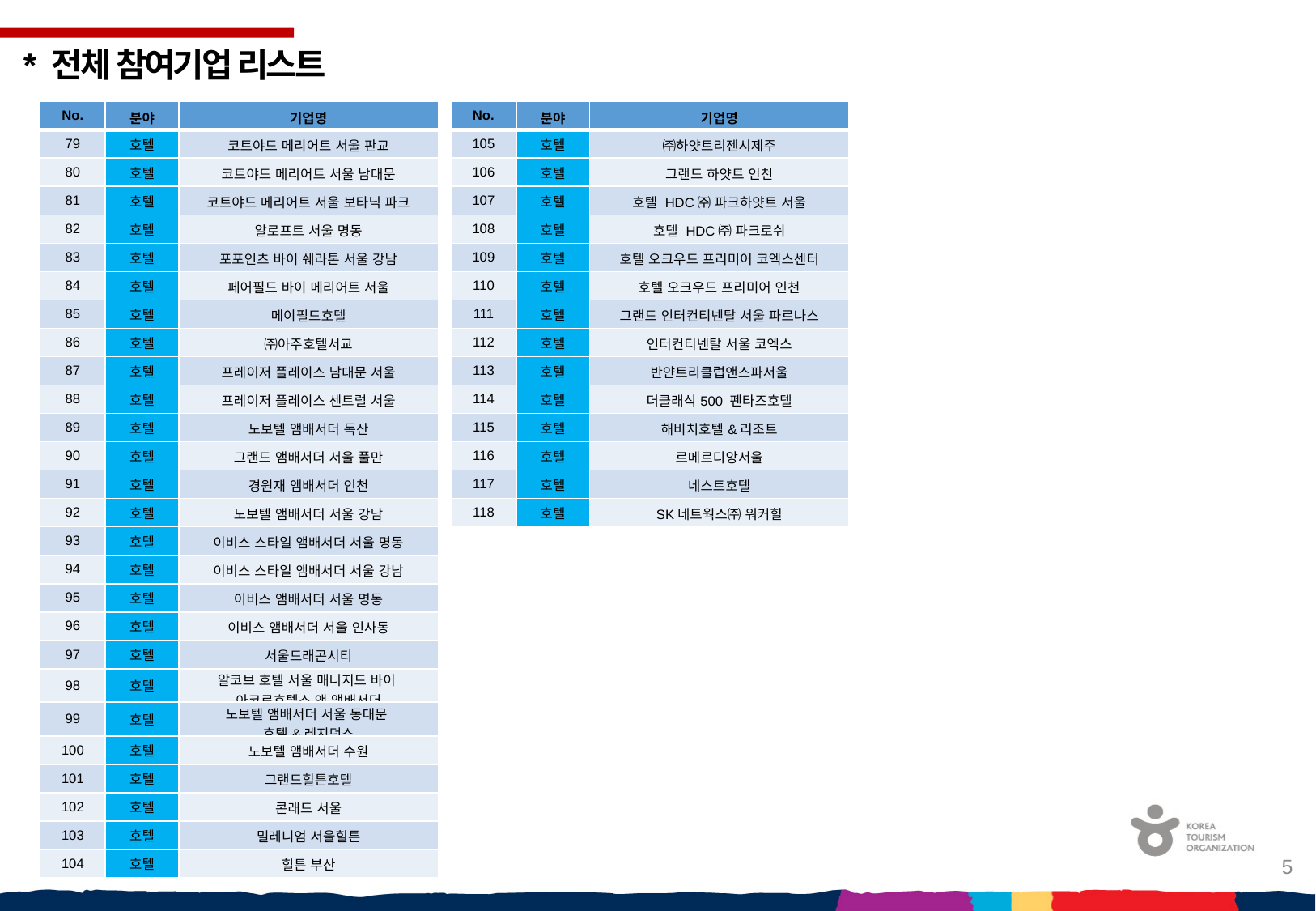

* 전체 참여기업 리스트
| No. | 분야 | 기업명 |
| --- | --- | --- |
| 79 | 호텔 | 코트야드 메리어트 서울 판교 |
| 80 | 호텔 | 코트야드 메리어트 서울 남대문 |
| 81 | 호텔 | 코트야드 메리어트 서울 보타닉 파크 |
| 82 | 호텔 | 알로프트 서울 명동 |
| 83 | 호텔 | 포포인츠 바이 쉐라톤 서울 강남 |
| 84 | 호텔 | 페어필드 바이 메리어트 서울 |
| 85 | 호텔 | 메이필드호텔 |
| 86 | 호텔 | ㈜아주호텔서교 |
| 87 | 호텔 | 프레이저 플레이스 남대문 서울 |
| 88 | 호텔 | 프레이저 플레이스 센트럴 서울 |
| 89 | 호텔 | 노보텔 앰배서더 독산 |
| 90 | 호텔 | 그랜드 앰배서더 서울 풀만 |
| 91 | 호텔 | 경원재 앰배서더 인천 |
| 92 | 호텔 | 노보텔 앰배서더 서울 강남 |
| 93 | 호텔 | 이비스 스타일 앰배서더 서울 명동 |
| 94 | 호텔 | 이비스 스타일 앰배서더 서울 강남 |
| 95 | 호텔 | 이비스 앰배서더 서울 명동 |
| 96 | 호텔 | 이비스 앰배서더 서울 인사동 |
| 97 | 호텔 | 서울드래곤시티 |
| 98 | 호텔 | 알코브 호텔 서울 매니지드 바이 아코르호텔스 앤 앰배서더 |
| 99 | 호텔 | 노보텔 앰배서더 서울 동대문 호텔&레지던스 |
| 100 | 호텔 | 노보텔 앰배서더 수원 |
| 101 | 호텔 | 그랜드힐튼호텔 |
| 102 | 호텔 | 콘래드 서울 |
| 103 | 호텔 | 밀레니엄 서울힐튼 |
| 104 | 호텔 | 힐튼 부산 |
| No. | 분야 | 기업명 |
| --- | --- | --- |
| 105 | 호텔 | ㈜하얏트리젠시제주 |
| 106 | 호텔 | 그랜드 하얏트 인천 |
| 107 | 호텔 | 호텔 HDC㈜ 파크하얏트 서울 |
| 108 | 호텔 | 호텔 HDC㈜ 파크로쉬 |
| 109 | 호텔 | 호텔 오크우드 프리미어 코엑스센터 |
| 110 | 호텔 | 호텔 오크우드 프리미어 인천 |
| 111 | 호텔 | 그랜드 인터컨티넨탈 서울 파르나스 |
| 112 | 호텔 | 인터컨티넨탈 서울 코엑스 |
| 113 | 호텔 | 반얀트리클럽앤스파서울 |
| 114 | 호텔 | 더클래식500 펜타즈호텔 |
| 115 | 호텔 | 해비치호텔&리조트 |
| 116 | 호텔 | 르메르디앙서울 |
| 117 | 호텔 | 네스트호텔 |
| 118 | 호텔 | SK네트웍스㈜ 워커힐 |
5